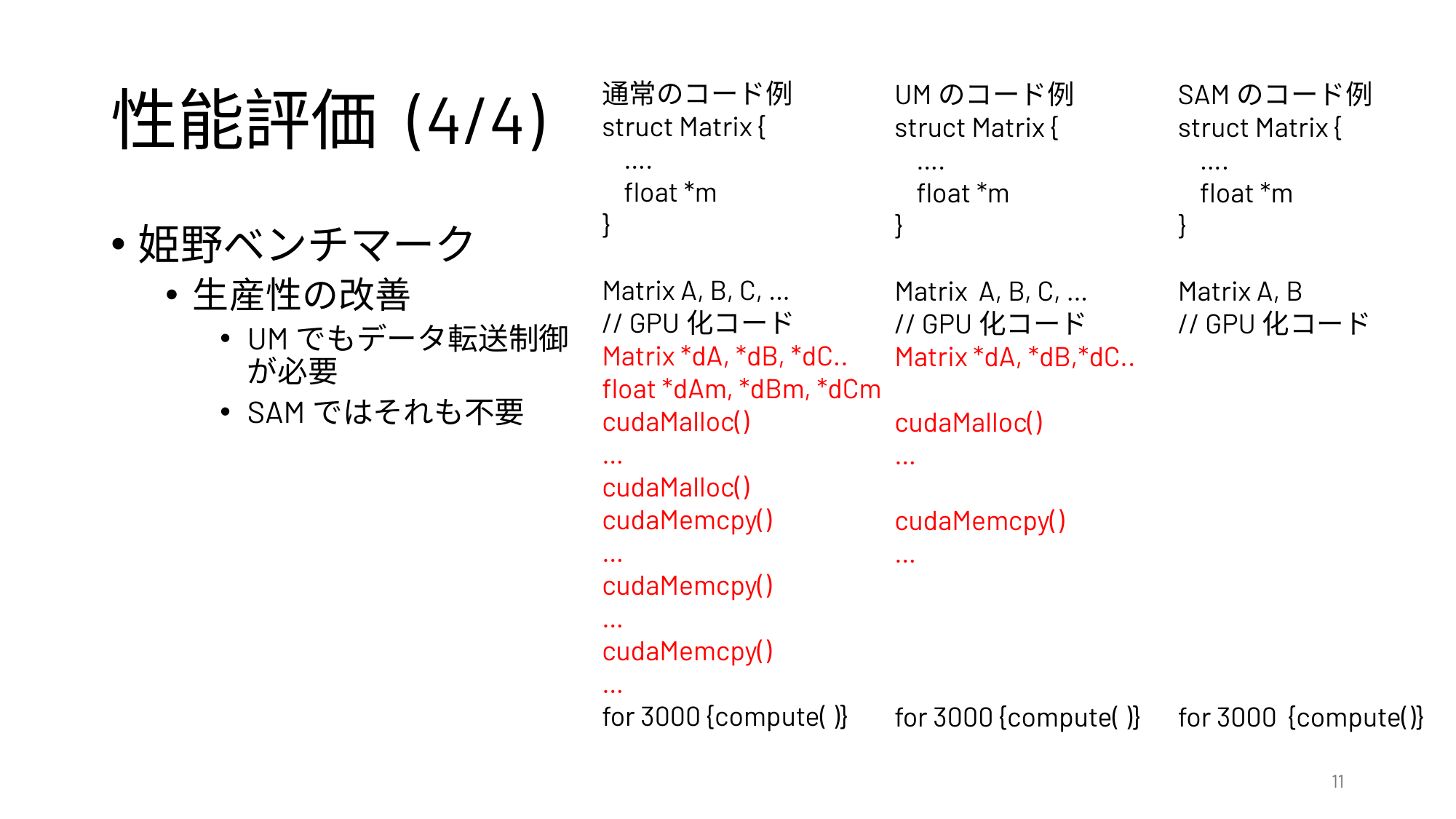

# 性能評価 (4/4)
通常のコード例
struct Matrix {
    ….
    float *m
}

Matrix A, B, C, …
// GPU化コード
Matrix *dA, *dB, *dC..
float *dAm, *dBm, *dCm
cudaMalloc()
…
cudaMalloc()
cudaMemcpy()
…
cudaMemcpy()
…
cudaMemcpy()
…
for 3000 {compute( )}
UMのコード例
struct Matrix {
    ….
    float *m
}

Matrix  A, B, C, …
// GPU化コード
Matrix *dA, *dB,*dC..

cudaMalloc()
…

cudaMemcpy()
…

for 3000 {compute( )}
SAMのコード例
struct Matrix {
    ….
    float *m
}

Matrix A, B
// GPU化コード

for 3000  {compute()}
姫野ベンチマーク
生産性の改善
UMでもデータ転送制御が必要
SAMではそれも不要

11